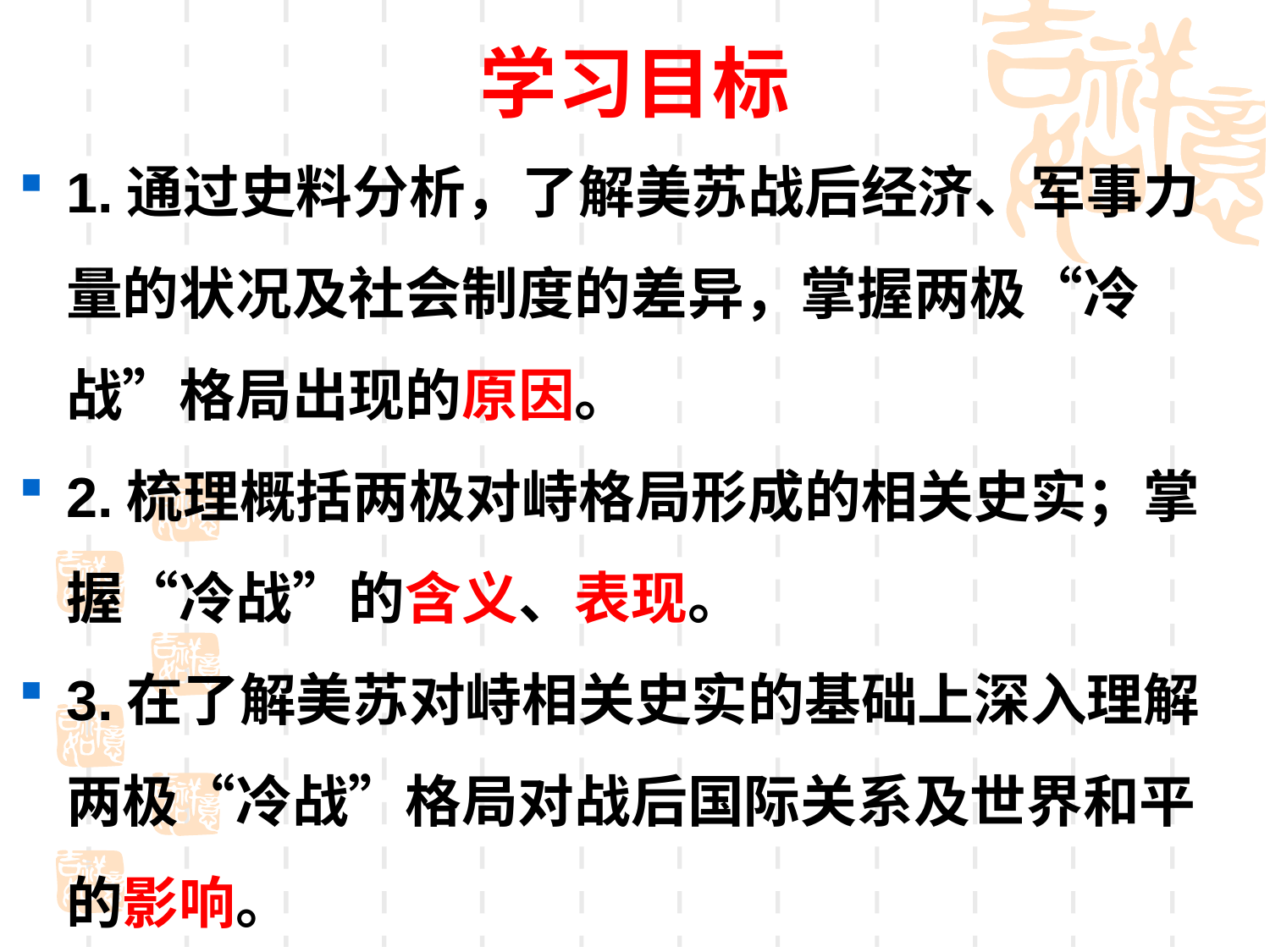

学习目标
1.通过史料分析，了解美苏战后经济、军事力量的状况及社会制度的差异，掌握两极“冷战”格局出现的原因。
2.梳理概括两极对峙格局形成的相关史实；掌握“冷战”的含义、表现。
3.在了解美苏对峙相关史实的基础上深入理解两极“冷战”格局对战后国际关系及世界和平的影响。